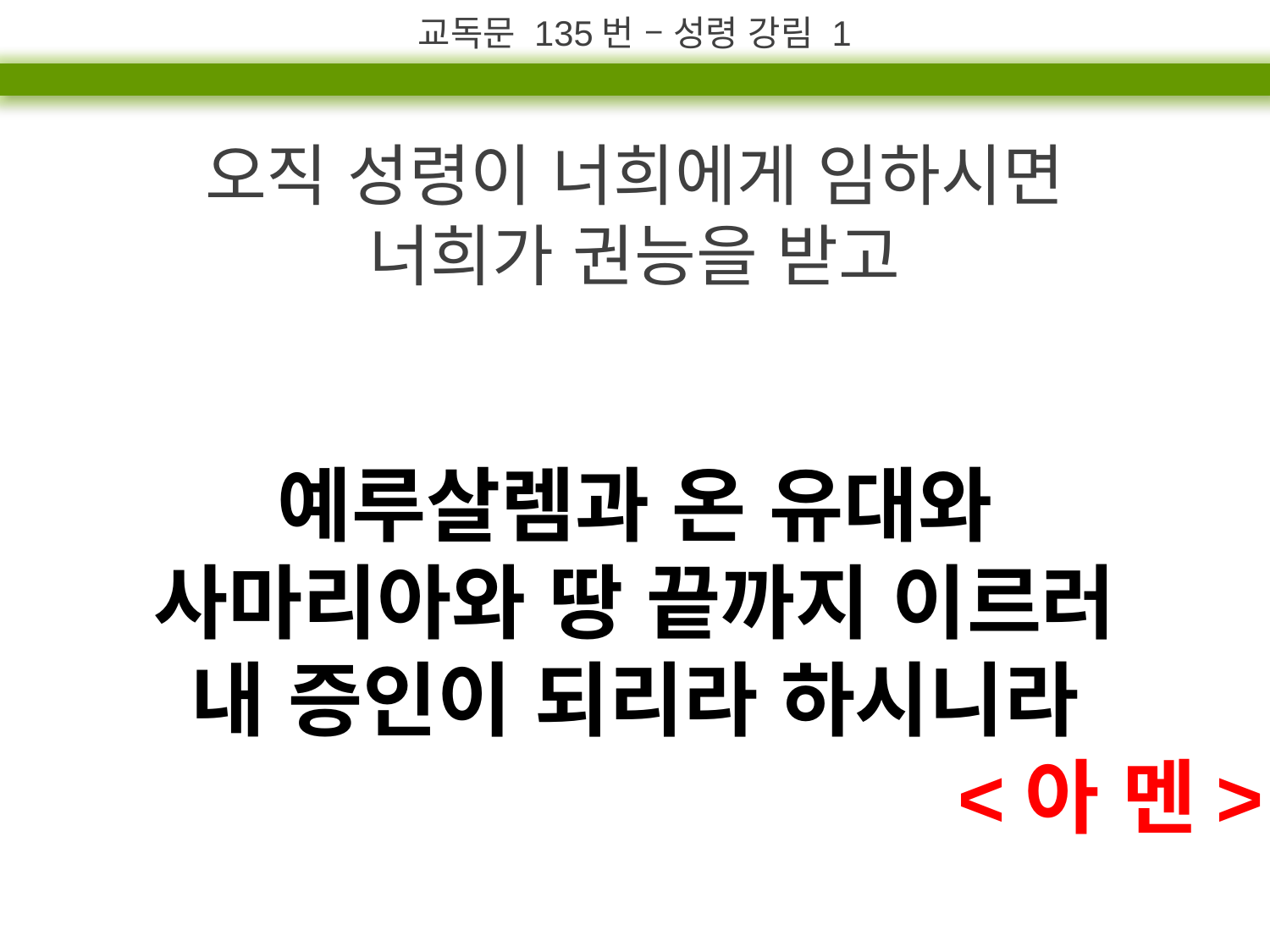

교독문 135번 – 성령 강림 1

오직 성령이 너희에게 임하시면
너희가 권능을 받고
예루살렘과 온 유대와
사마리아와 땅 끝까지 이르러
내 증인이 되리라 하시니라
<아 멘>